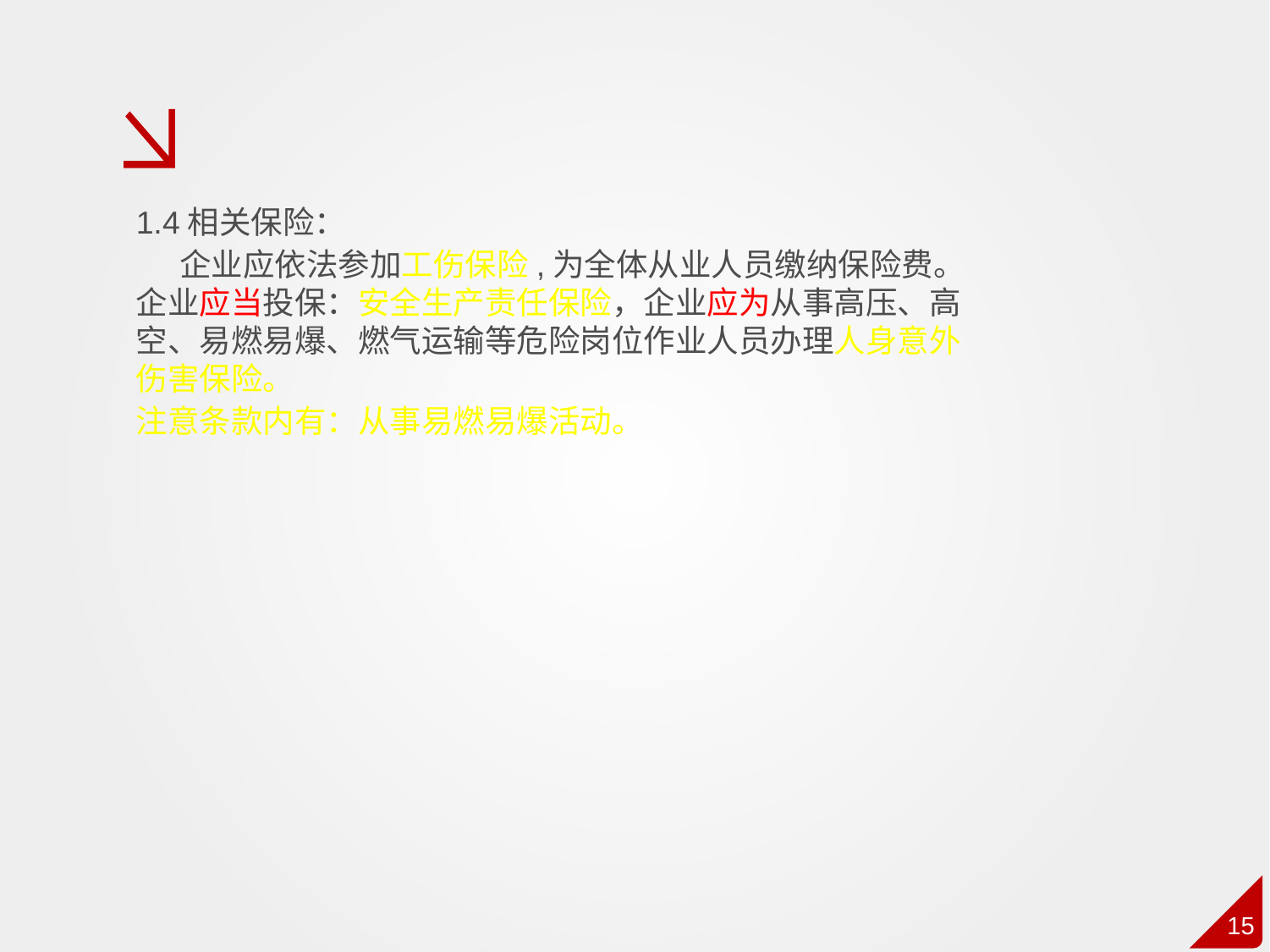

1.4相关保险：
     企业应依法参加工伤保险,为全体从业人员缴纳保险费。企业应当投保：安全生产责任保险，企业应为从事高压、高空、易燃易爆、燃气运输等危险岗位作业人员办理人身意外伤害保险。
注意条款内有：从事易燃易爆活动。